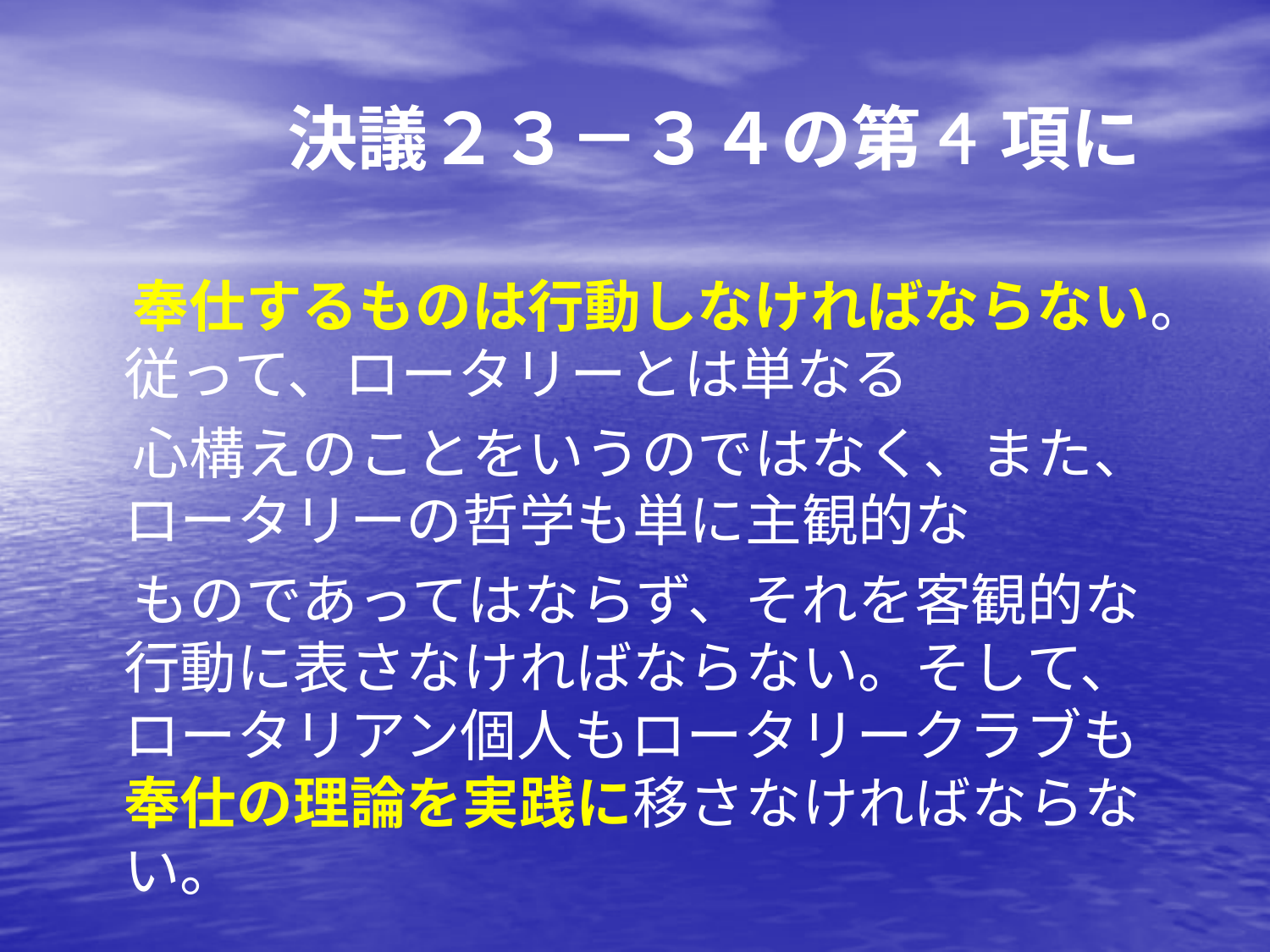

# 決議２３－３４の第4項に
　奉仕するものは行動しなければならない。従って、ロータリーとは単なる
　心構えのことをいうのではなく、また、ロータリーの哲学も単に主観的な
　ものであってはならず、それを客観的な行動に表さなければならない。そして、ロータリアン個人もロータリークラブも奉仕の理論を実践に移さなければならない。